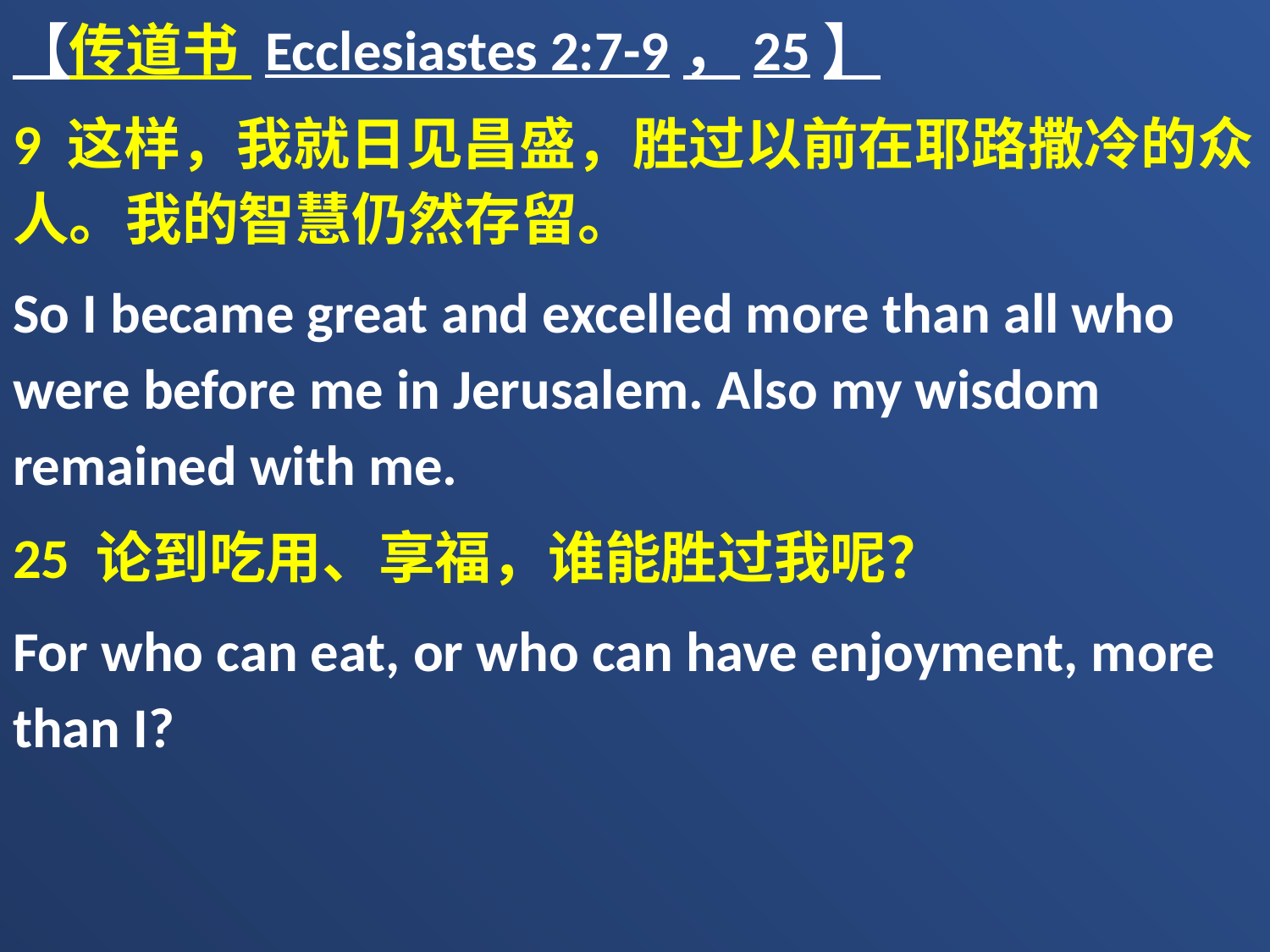

【传道书 Ecclesiastes 2:7-9，25】
9 这样，我就日见昌盛，胜过以前在耶路撒冷的众人。我的智慧仍然存留。
So I became great and excelled more than all who were before me in Jerusalem. Also my wisdom remained with me.
25 论到吃用、享福，谁能胜过我呢？
For who can eat, or who can have enjoyment, more than I?